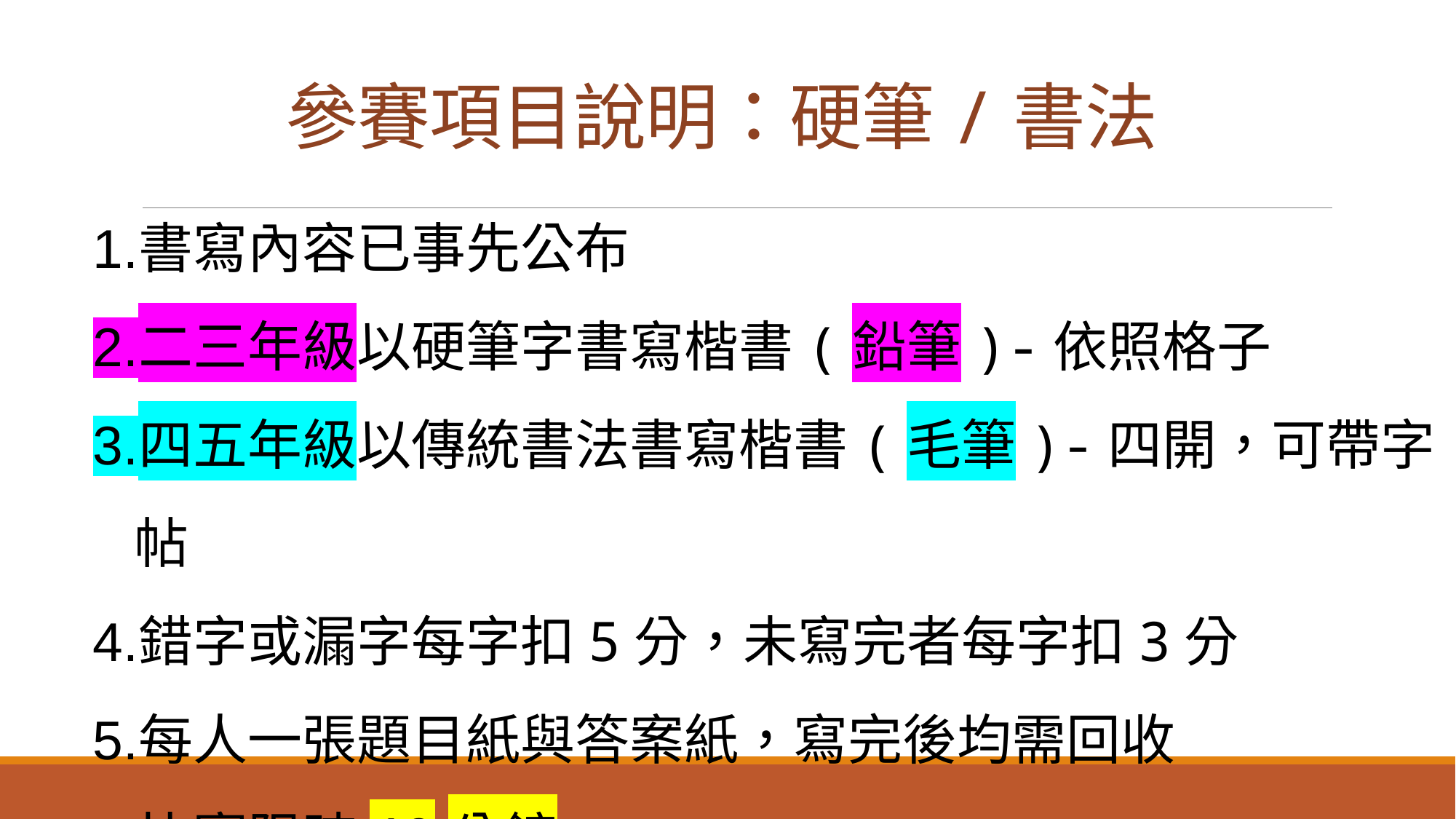

# 參賽項目說明：硬筆/書法
書寫內容已事先公布
二三年級以硬筆字書寫楷書(鉛筆)-依照格子
四五年級以傳統書法書寫楷書(毛筆)-四開，可帶字帖
錯字或漏字每字扣5分，未寫完者每字扣3分
每人一張題目紙與答案紙，寫完後均需回收
比賽限時40分鐘